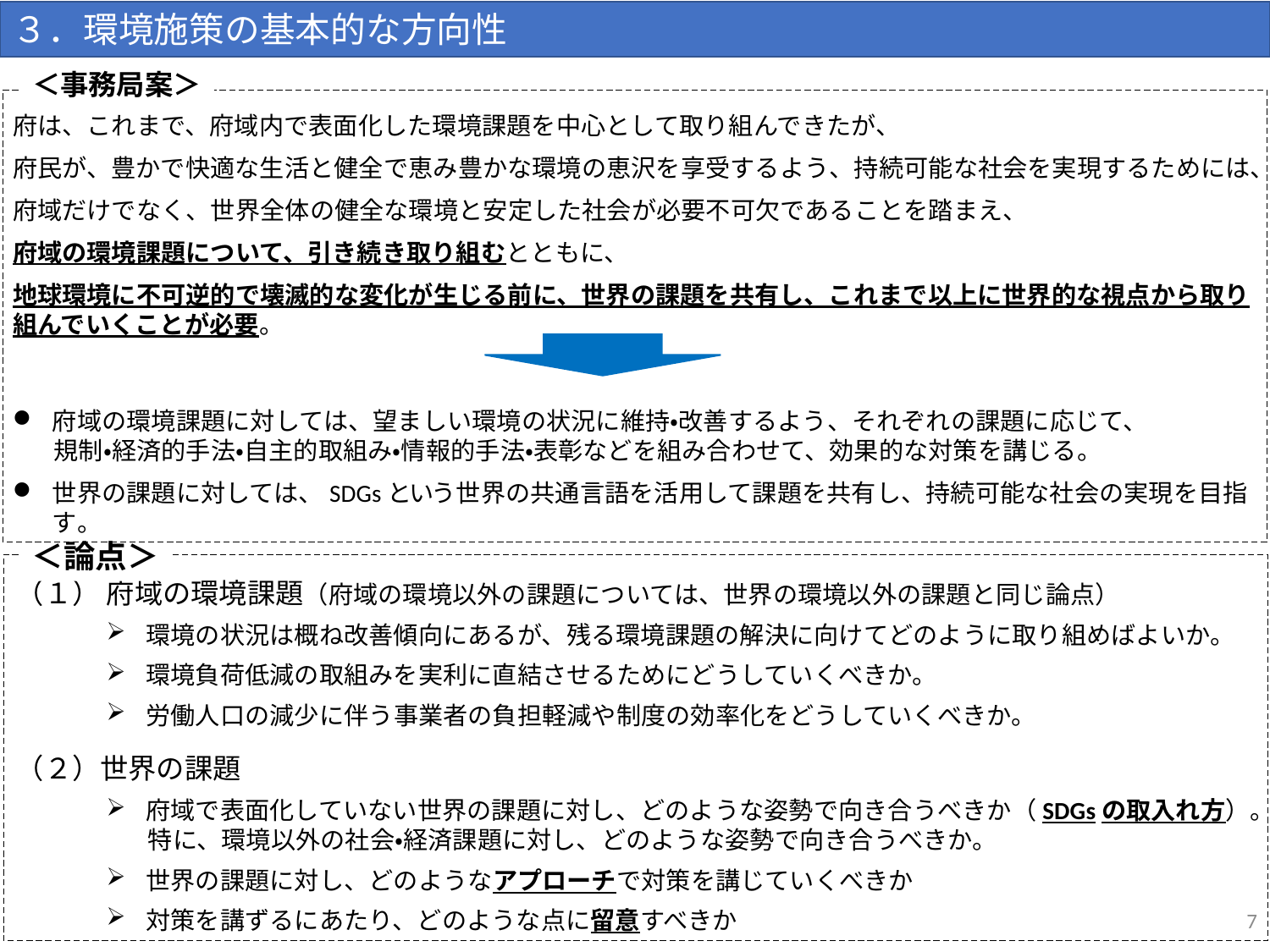

３．環境施策の基本的な方向性
＜事務局案＞

府は、これまで、府域内で表面化した環境課題を中心として取り組んできたが、

府民が、豊かで快適な生活と健全で恵み豊かな環境の恵沢を享受するよう、持続可能な社会を実現するためには、

府域だけでなく、世界全体の健全な環境と安定した社会が必要不可欠であることを踏まえ、

府域の環境課題について、引き続き取り組むとともに、

地球環境に不可逆的で壊滅的な変化が生じる前に、世界の課題を共有し、これまで以上に世界的な視点から取り組んでいくことが必要。

府域の環境課題に対しては、望ましい環境の状況に維持・改善するよう、それぞれの課題に応じて、
　   規制・経済的手法・自主的取組み・情報的手法・表彰などを組み合わせて、効果的な対策を講じる。

世界の課題に対しては、SDGsという世界の共通言語を活用して課題を共有し、持続可能な社会の実現を目指す。

＜論点＞

（１） 府域の環境課題（府域の環境以外の課題については、世界の環境以外の課題と同じ論点）
環境の状況は概ね改善傾向にあるが、残る環境課題の解決に向けてどのように取り組めばよいか。
環境負荷低減の取組みを実利に直結させるためにどうしていくべきか。
労働人口の減少に伴う事業者の負担軽減や制度の効率化をどうしていくべきか。

（２）世界の課題
府域で表面化していない世界の課題に対し、どのような姿勢で向き合うべきか（SDGsの取入れ方）。
　　　  　    特に、環境以外の社会・経済課題に対し、どのような姿勢で向き合うべきか。
世界の課題に対し、どのようなアプローチで対策を講じていくべきか
対策を講ずるにあたり、どのような点に留意すべきか
7